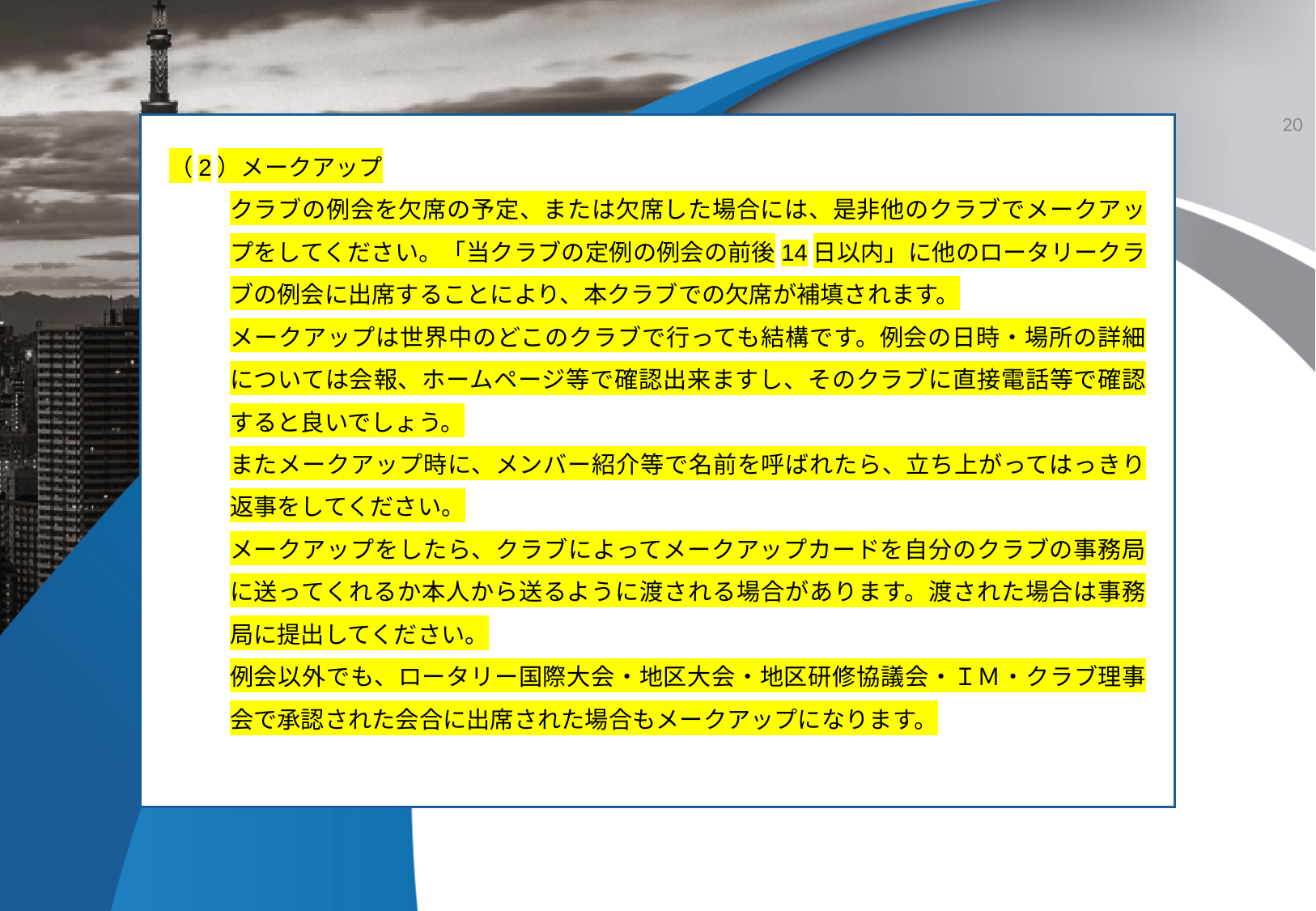

20
（2）メークアップ
クラブの例会を欠席の予定、または欠席した場合には、是非他のクラブでメークアップをしてください。「当クラブの定例の例会の前後14日以内」に他のロータリークラブの例会に出席することにより、本クラブでの欠席が補填されます。
メークアップは世界中のどこのクラブで行っても結構です。例会の日時・場所の詳細については会報、ホームページ等で確認出来ますし、そのクラブに直接電話等で確認すると良いでしょう。
またメークアップ時に、メンバー紹介等で名前を呼ばれたら、立ち上がってはっきり返事をしてください。
メークアップをしたら、クラブによってメークアップカードを自分のクラブの事務局に送ってくれるか本人から送るように渡される場合があります。渡された場合は事務局に提出してください。
例会以外でも、ロータリー国際大会・地区大会・地区研修協議会・ＩＭ・クラブ理事会で承認された会合に出席された場合もメークアップになります。